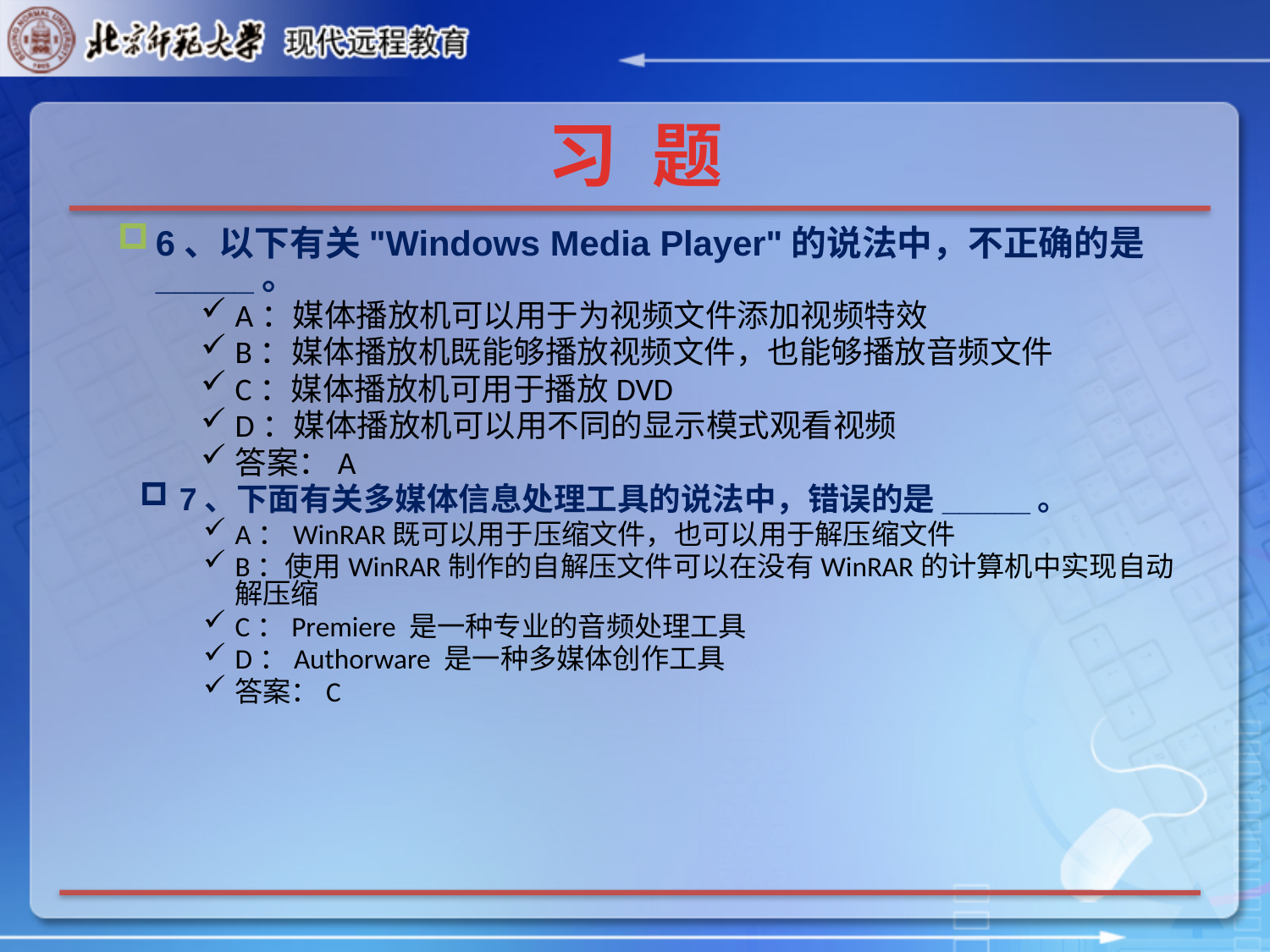

# 习  题
6、以下有关"Windows Media Player"的说法中，不正确的是_____。
A：媒体播放机可以用于为视频文件添加视频特效
B：媒体播放机既能够播放视频文件，也能够播放音频文件
C：媒体播放机可用于播放DVD
D：媒体播放机可以用不同的显示模式观看视频
答案：A
7、下面有关多媒体信息处理工具的说法中，错误的是_____。
A：WinRAR既可以用于压缩文件，也可以用于解压缩文件
B：使用WinRAR制作的自解压文件可以在没有WinRAR的计算机中实现自动解压缩
C：Premiere 是一种专业的音频处理工具
D：Authorware 是一种多媒体创作工具
答案：C